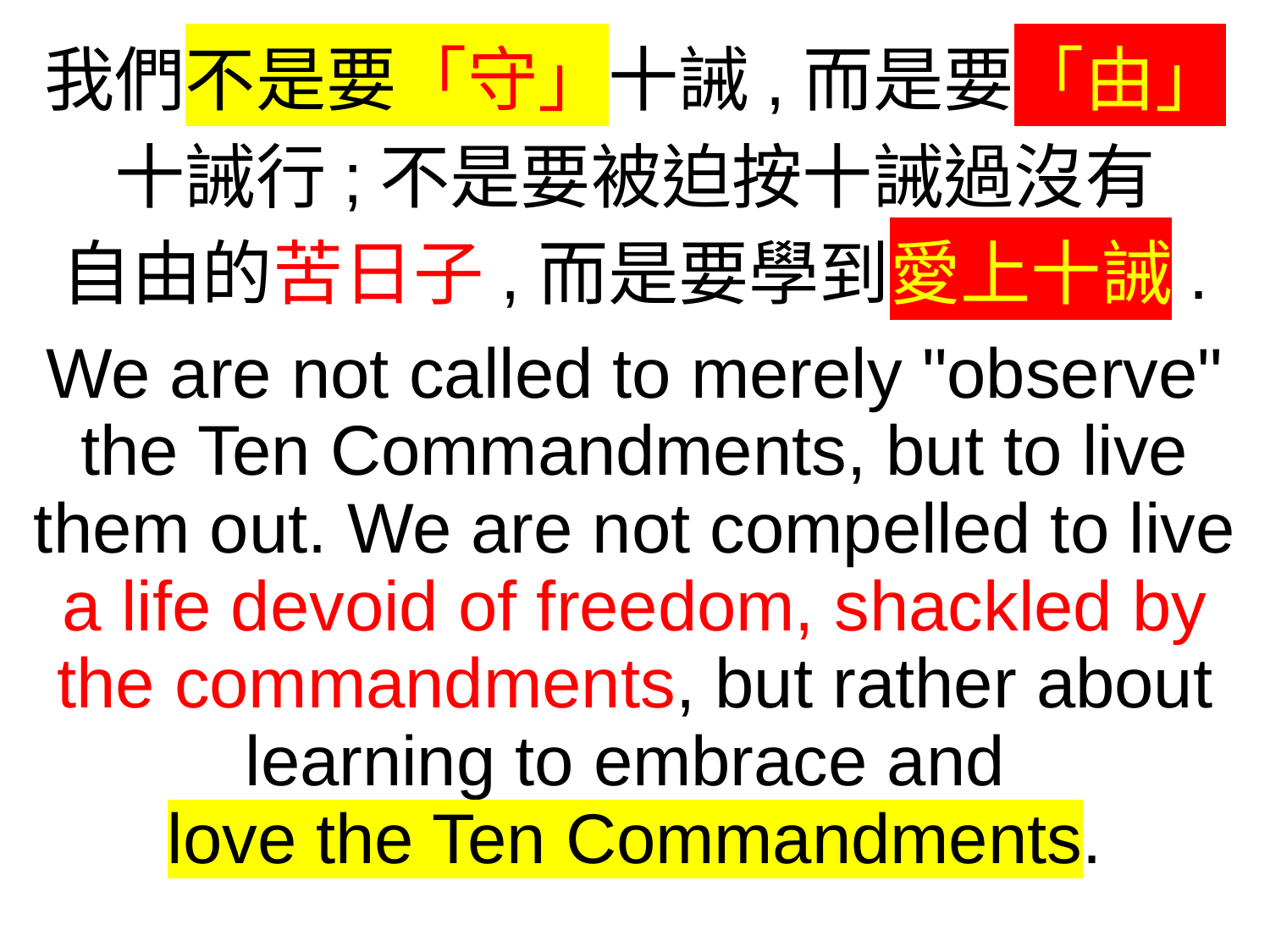

我們不是要「守」十誡,而是要「由」十誡行;不是要被迫按十誡過沒有
自由的苦日子,而是要學到愛上十誡.
We are not called to merely "observe" the Ten Commandments, but to live them out. We are not compelled to live a life devoid of freedom, shackled by the commandments, but rather about learning to embrace and
love the Ten Commandments.